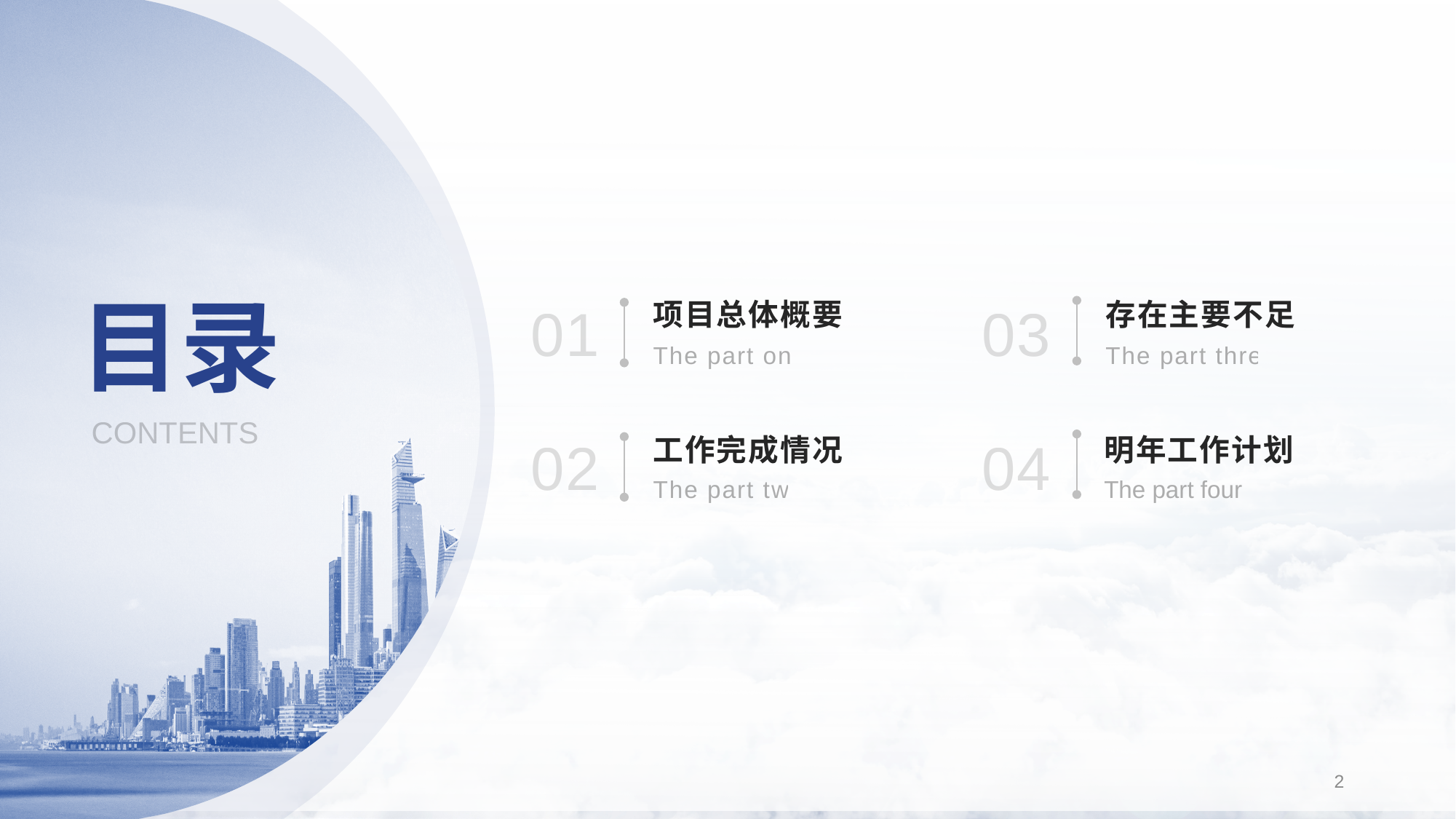

项目总体概要
01
03
The part one
The part three
02
04
工作完成情况
The part two
The part four
存在主要不足
明年工作计划
2